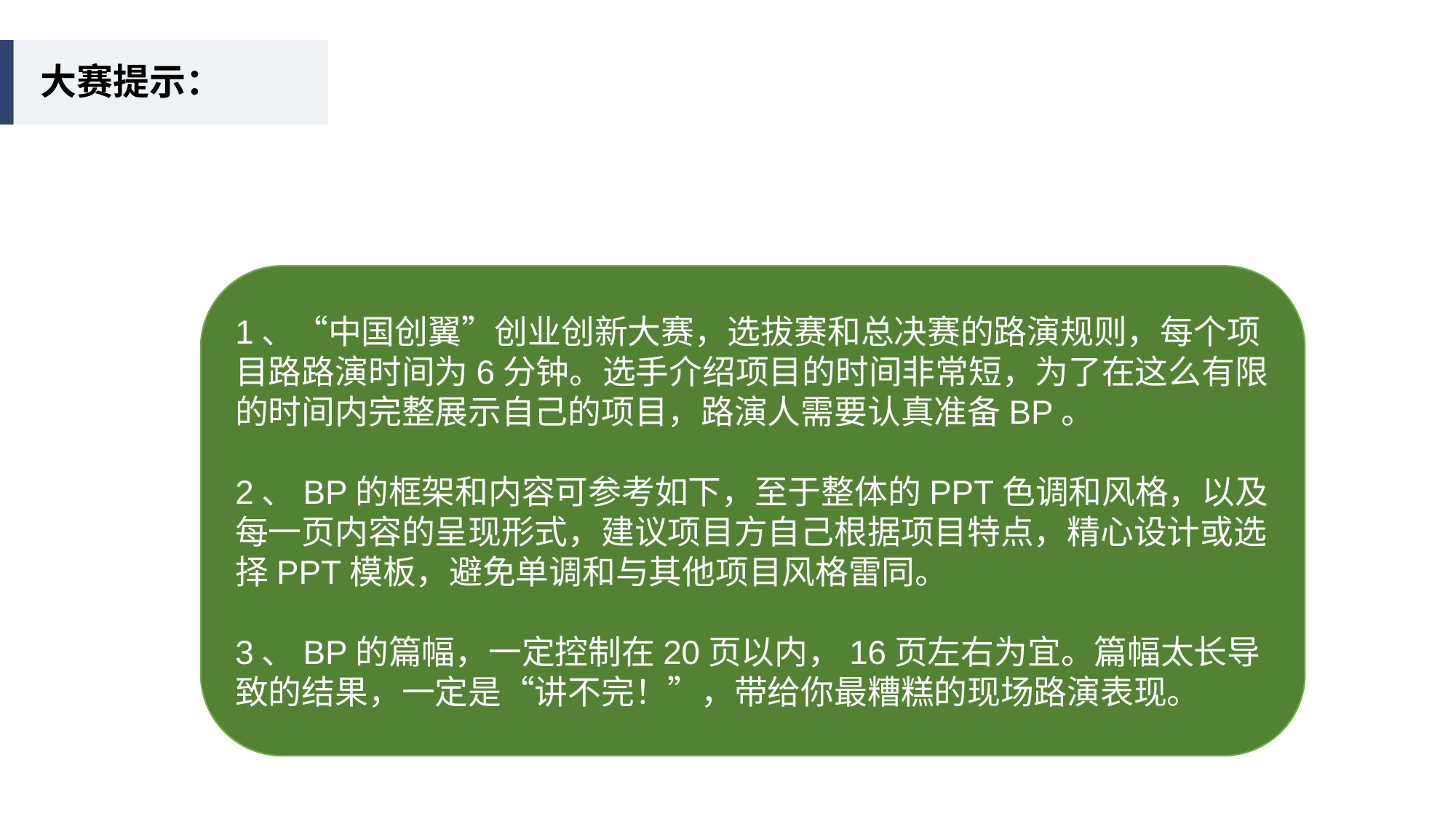

大赛提示：
1、“中国创翼”创业创新大赛，选拔赛和总决赛的路演规则，每个项目路路演时间为6分钟。选手介绍项目的时间非常短，为了在这么有限的时间内完整展示自己的项目，路演人需要认真准备BP。

2、BP的框架和内容可参考如下，至于整体的PPT色调和风格，以及每一页内容的呈现形式，建议项目方自己根据项目特点，精心设计或选择PPT模板，避免单调和与其他项目风格雷同。

3、BP的篇幅，一定控制在20页以内，16页左右为宜。篇幅太长导致的结果，一定是“讲不完！”，带给你最糟糕的现场路演表现。